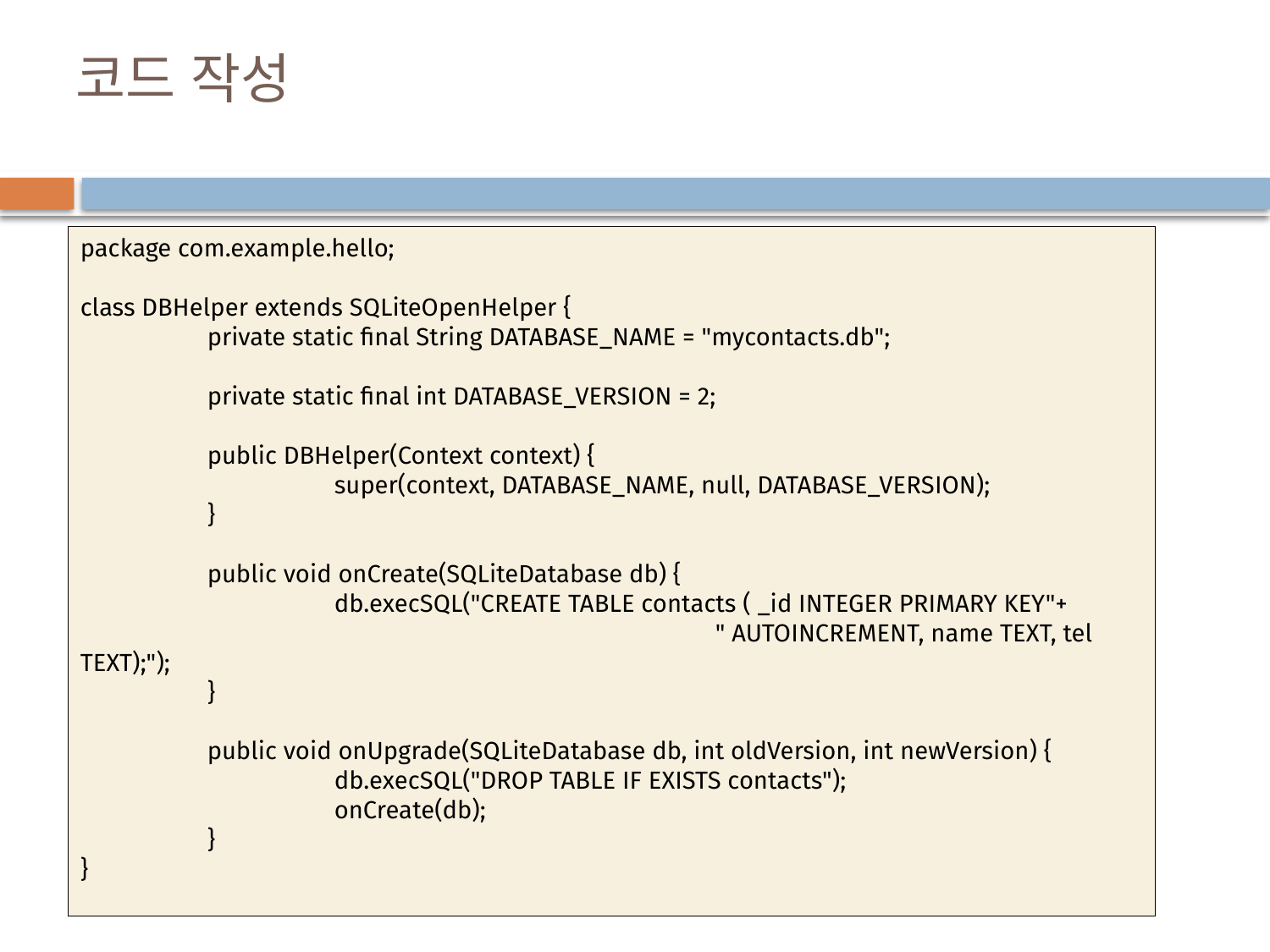

# 코드 작성
package com.example.hello;

class DBHelper extends SQLiteOpenHelper {
	private static final String DATABASE_NAME = "mycontacts.db";

	private static final int DATABASE_VERSION = 2;

	public DBHelper(Context context) {
		super(context, DATABASE_NAME, null, DATABASE_VERSION);
	}

	public void onCreate(SQLiteDatabase db) {
		db.execSQL("CREATE TABLE contacts ( _id INTEGER PRIMARY KEY"+
					" AUTOINCREMENT, name TEXT, tel TEXT);");
	}

	public void onUpgrade(SQLiteDatabase db, int oldVersion, int newVersion) {
		db.execSQL("DROP TABLE IF EXISTS contacts");
		onCreate(db);
	}
}